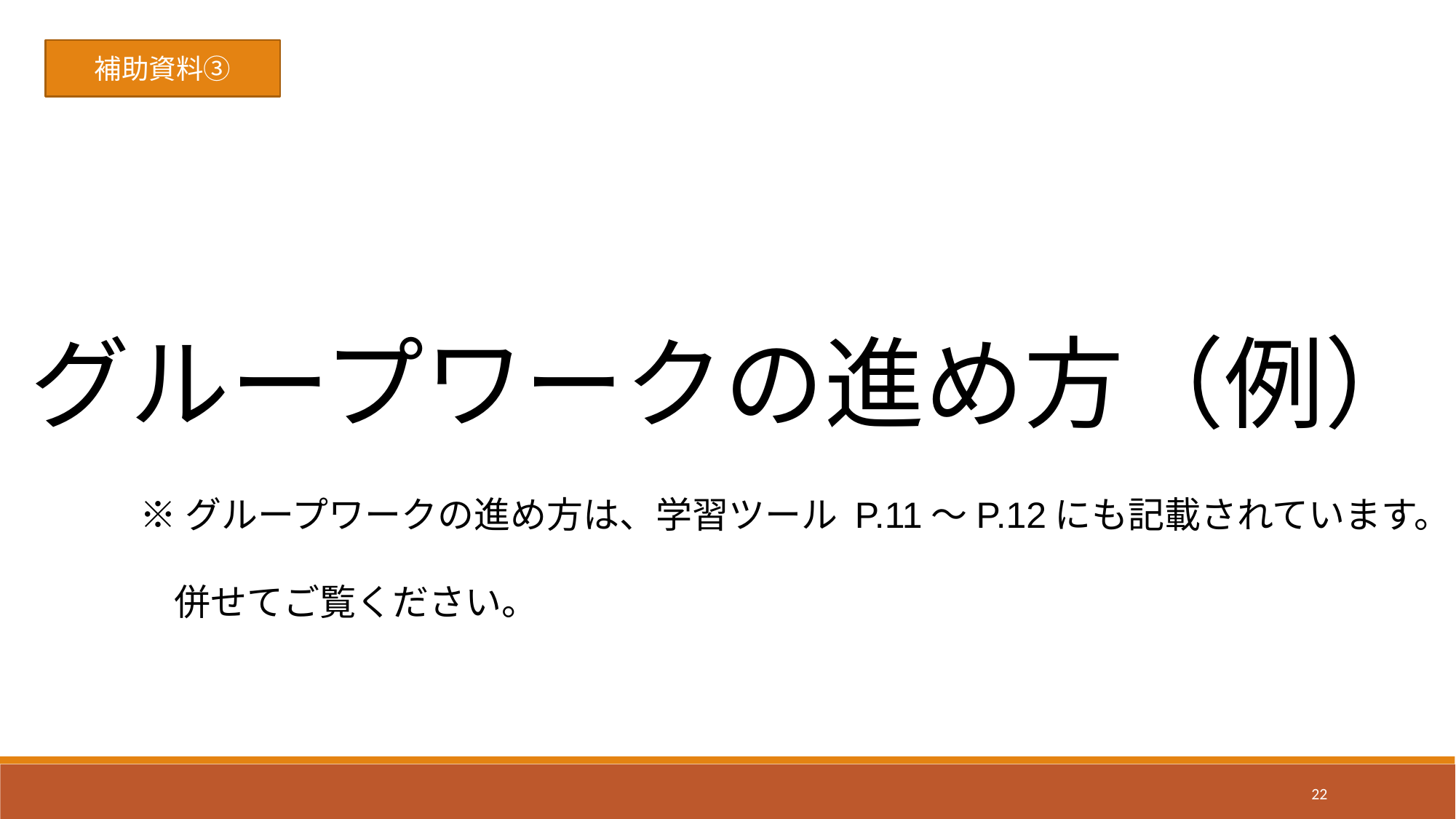

補助資料③
グループワークの進め方（例）

※グループワークの進め方は、学習ツール P.11～P.12にも記載されています。
併せてご覧ください。
22